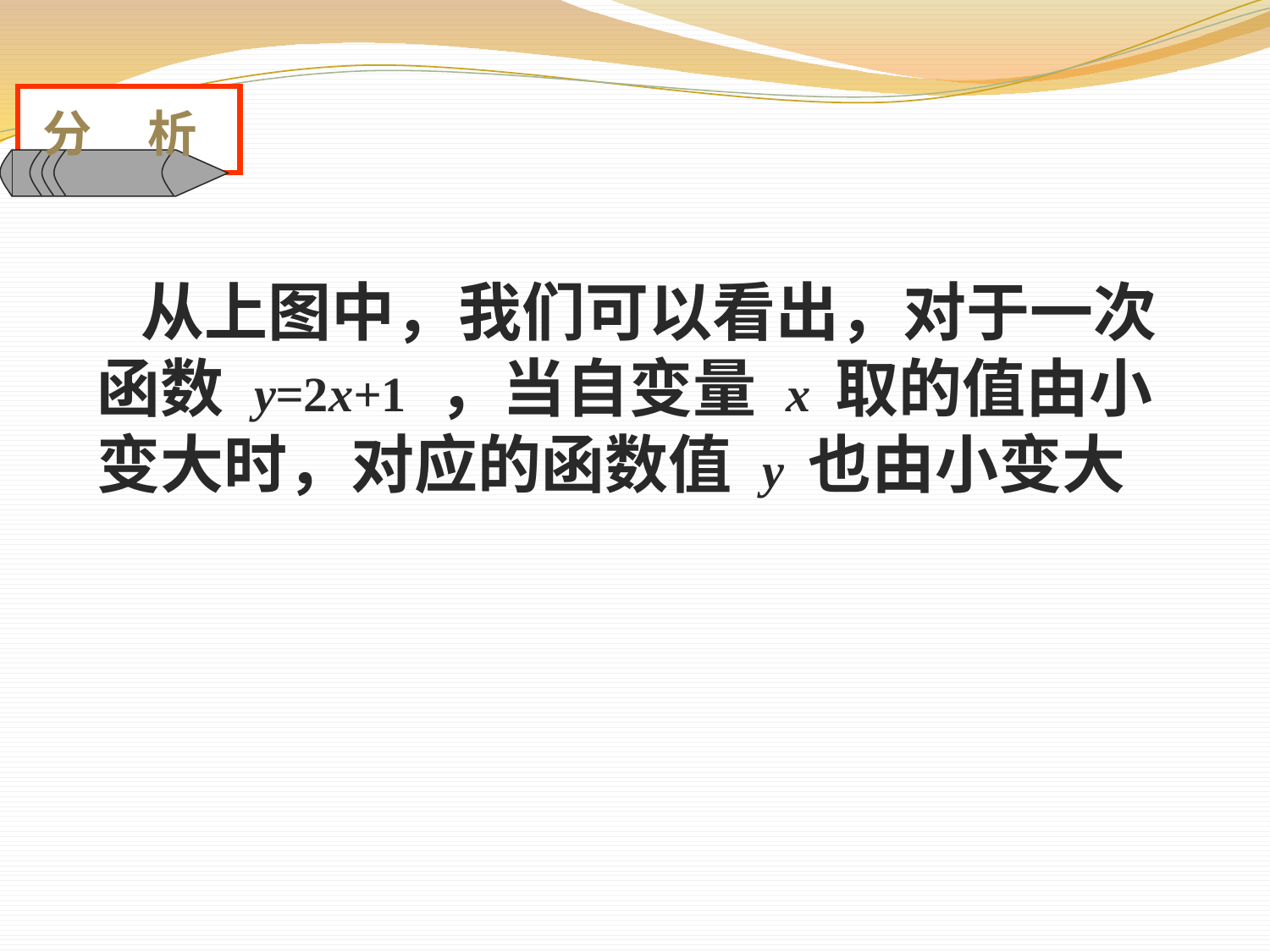

分     析
     从上图中，我们可以看出，对于一次函数 y=2x+1 ，当自变量 x 取的值由小变大时，对应的函数值 y 也由小变大